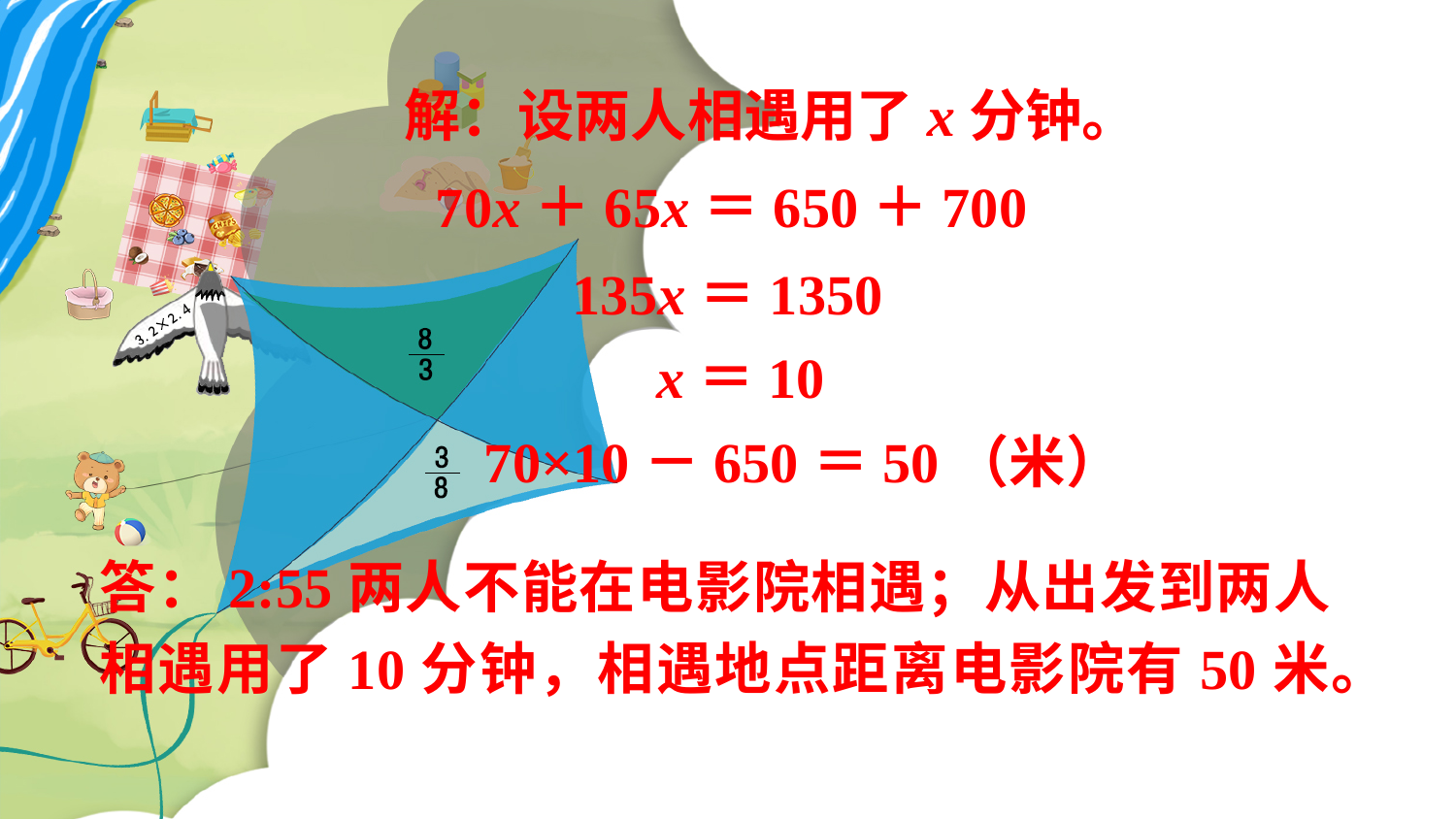

解：设两人相遇用了x分钟。
70x＋65x＝650＋700
135x＝1350
x＝10
70×10－650＝50（米）
答：2:55两人不能在电影院相遇；从出发到两人相遇用了10分钟，相遇地点距离电影院有50米。